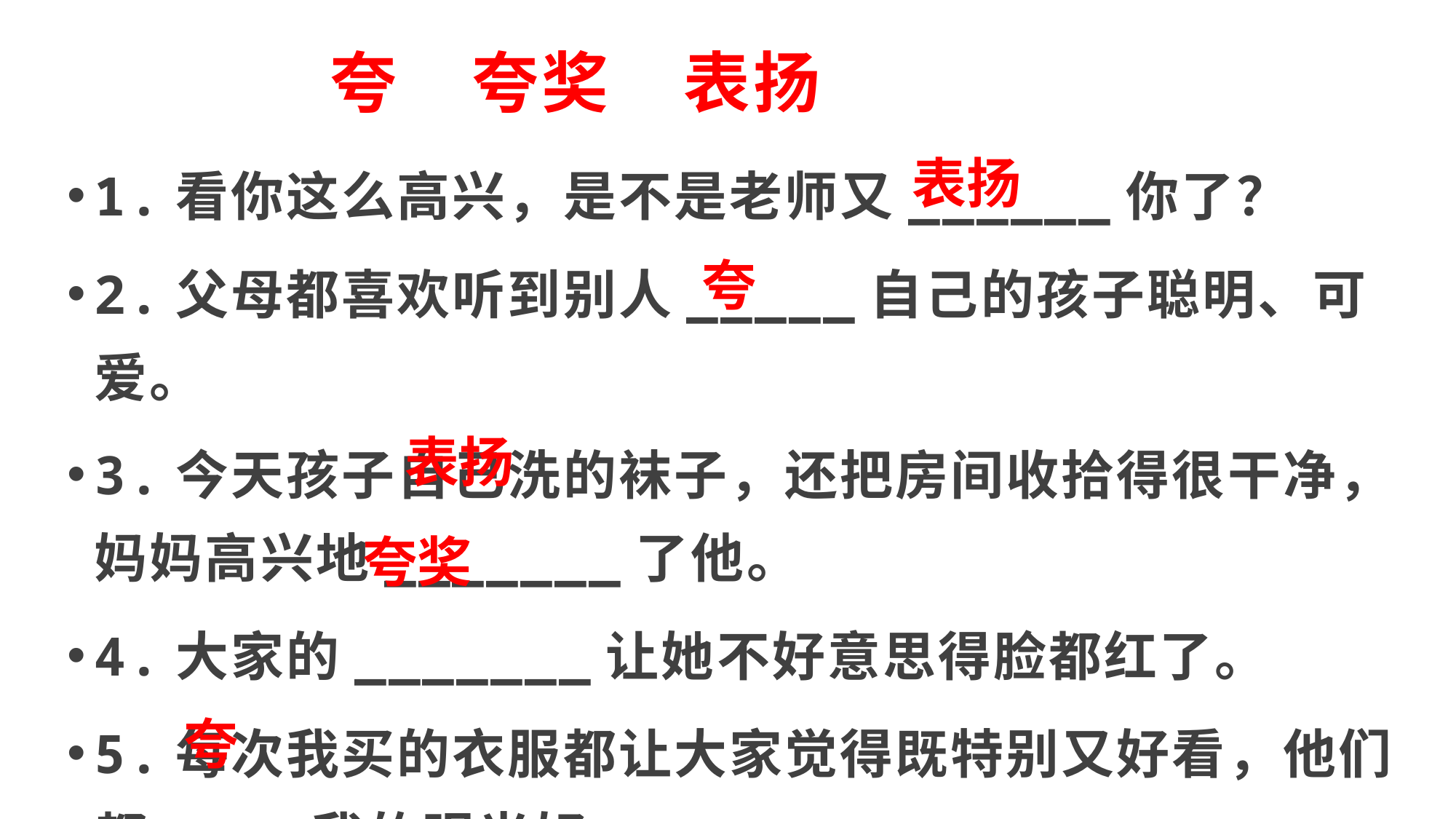

# 夸    夸奖    表扬
1.看你这么高兴，是不是老师又______你了？
2.父母都喜欢听到别人_____自己的孩子聪明、可爱。
3.今天孩子自己洗的袜子，还把房间收拾得很干净，妈妈高兴地_______了他。
4.大家的_______让她不好意思得脸都红了。
5.每次我买的衣服都让大家觉得既特别又好看，他们都____我的眼光好。

表扬
夸
表扬
夸奖
夸